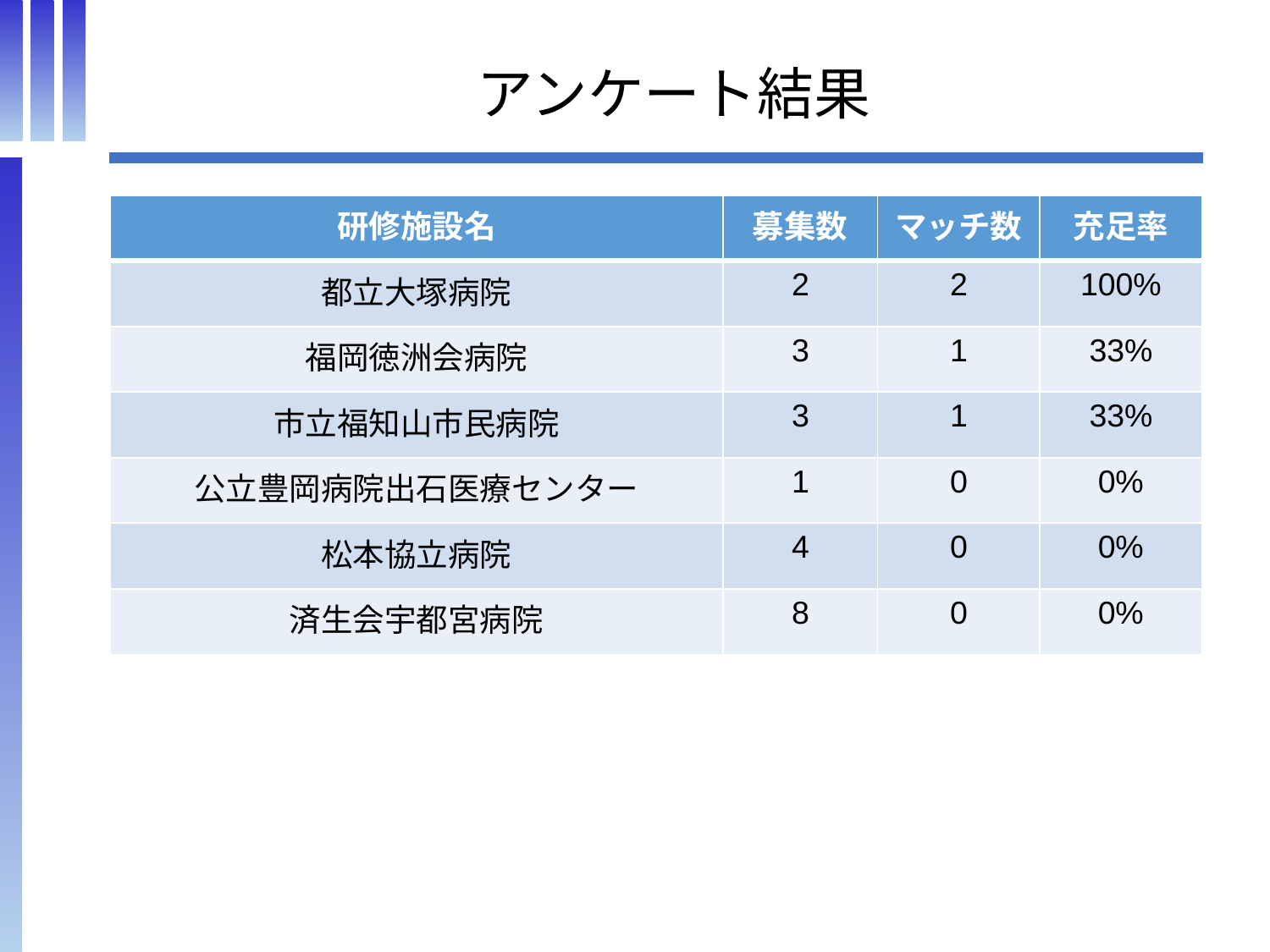

アンケート結果
| 研修施設名 | 募集数 | マッチ数 | 充足率 |
| --- | --- | --- | --- |
| 都立大塚病院 | 2 | 2 | 100% |
| 福岡徳洲会病院 | 3 | 1 | 33% |
| 市立福知山市民病院 | 3 | 1 | 33% |
| 公立豊岡病院出石医療センター | 1 | 0 | 0% |
| 松本協立病院 | 4 | 0 | 0% |
| 済生会宇都宮病院 | 8 | 0 | 0% |